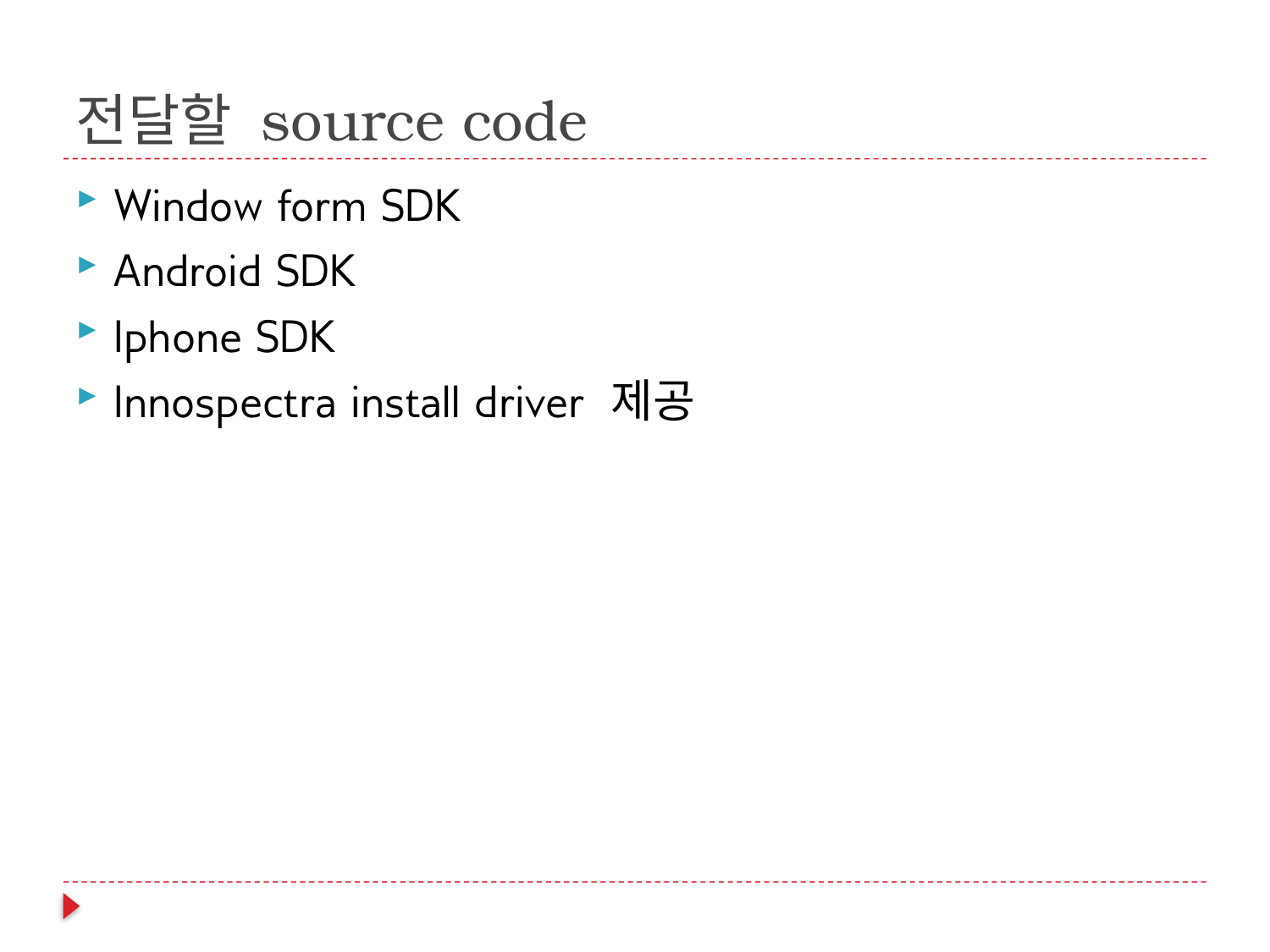

# 전달할 source code
Window form SDK
Android SDK
Iphone SDK
Innospectra install driver 제공